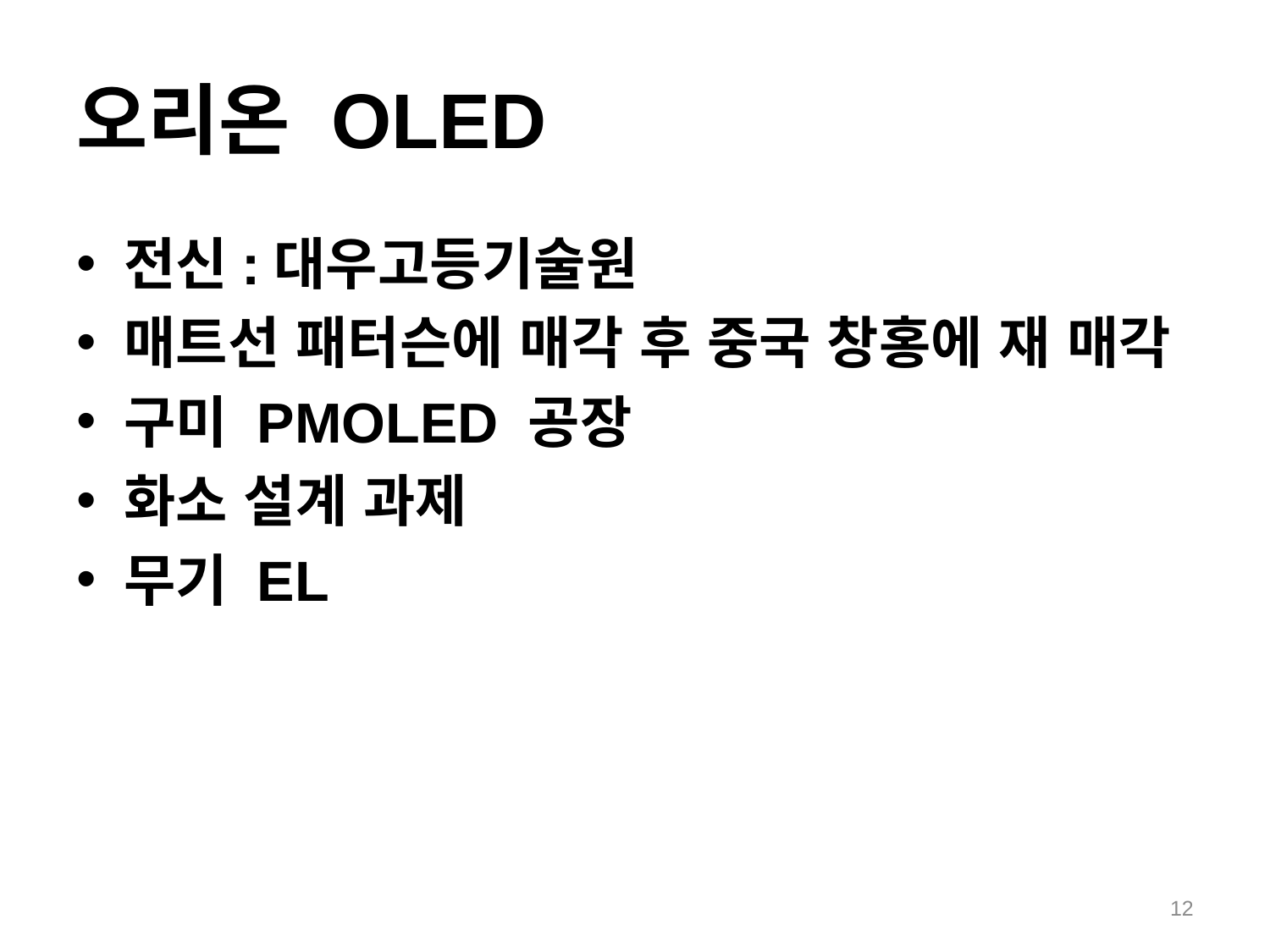

# 오리온 OLED
전신:대우고등기술원
매트선 패터슨에 매각 후 중국 창홍에 재 매각
구미 PMOLED 공장
화소 설계 과제
무기 EL
12